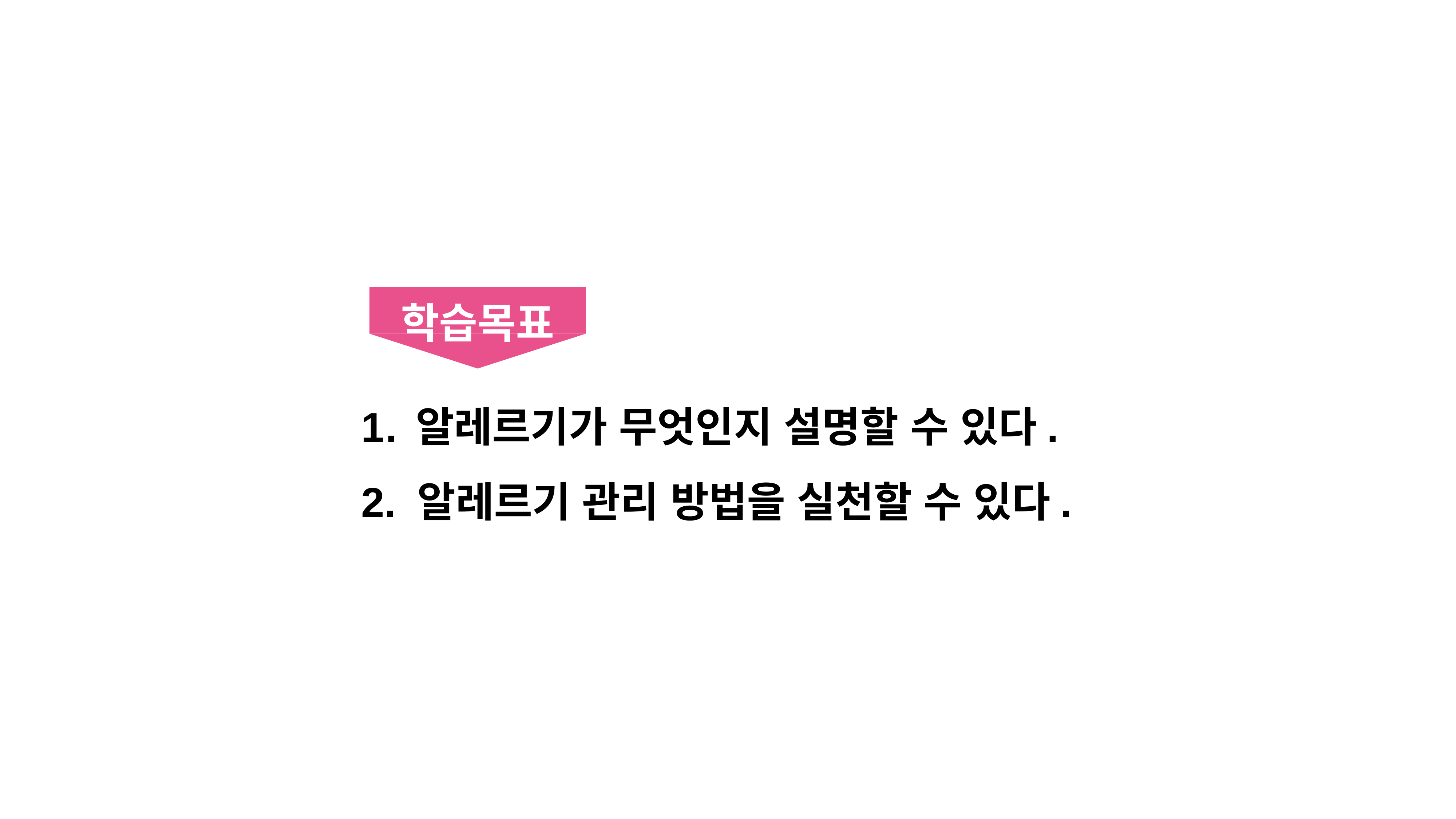

학습목표
알레르기가 무엇인지 설명할 수 있다.
2. 알레르기 관리 방법을 실천할 수 있다.